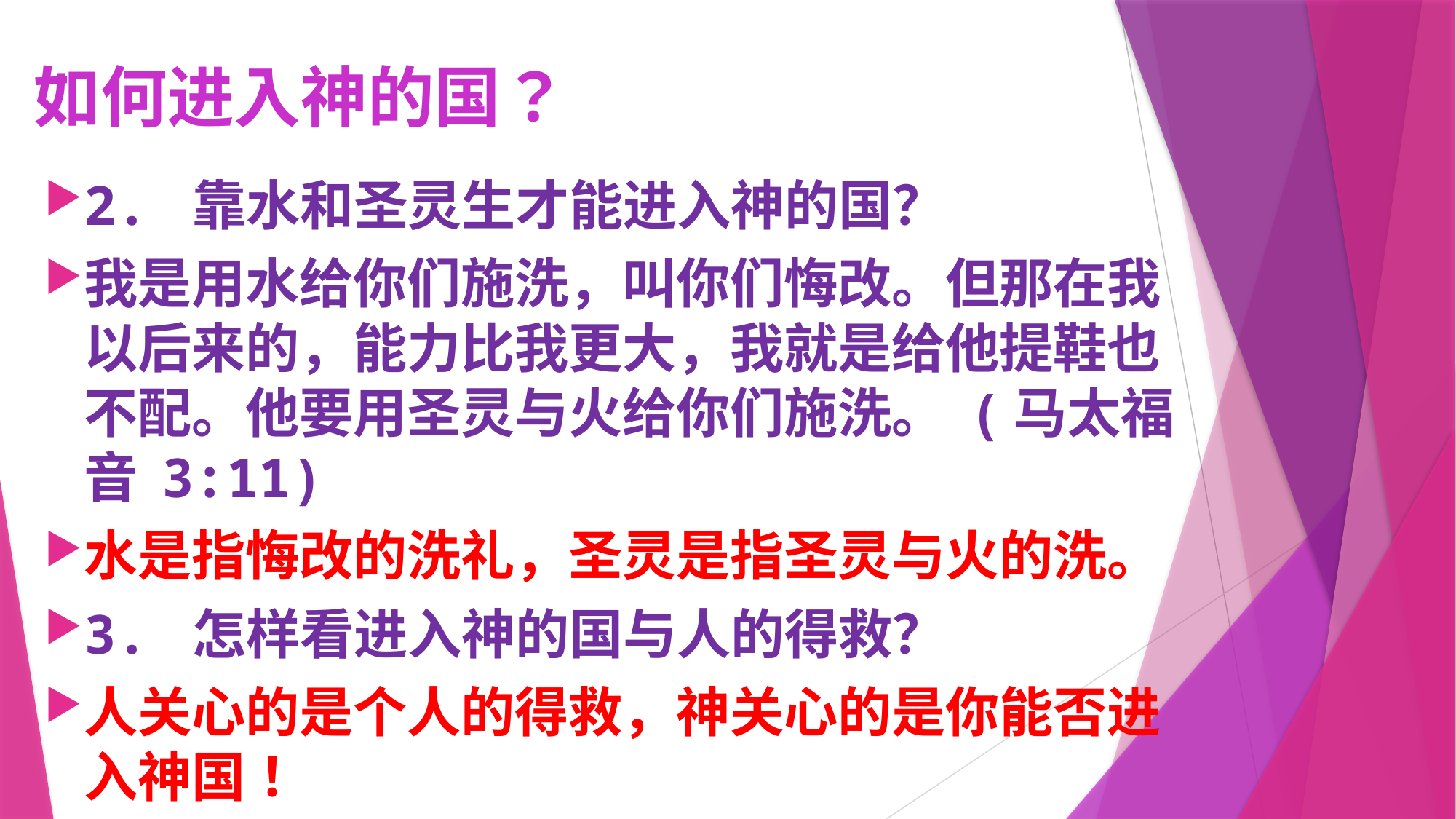

# 如何进入神的国？
2. 靠水和圣灵生才能进入神的国？
我是用水给你们施洗，叫你们悔改。但那在我以后来的，能力比我更大，我就是给他提鞋也不配。他要用圣灵与火给你们施洗。 (马太福音 3:11)
水是指悔改的洗礼，圣灵是指圣灵与火的洗。
3. 怎样看进入神的国与人的得救？
人关心的是个人的得救，神关心的是你能否进入神国！